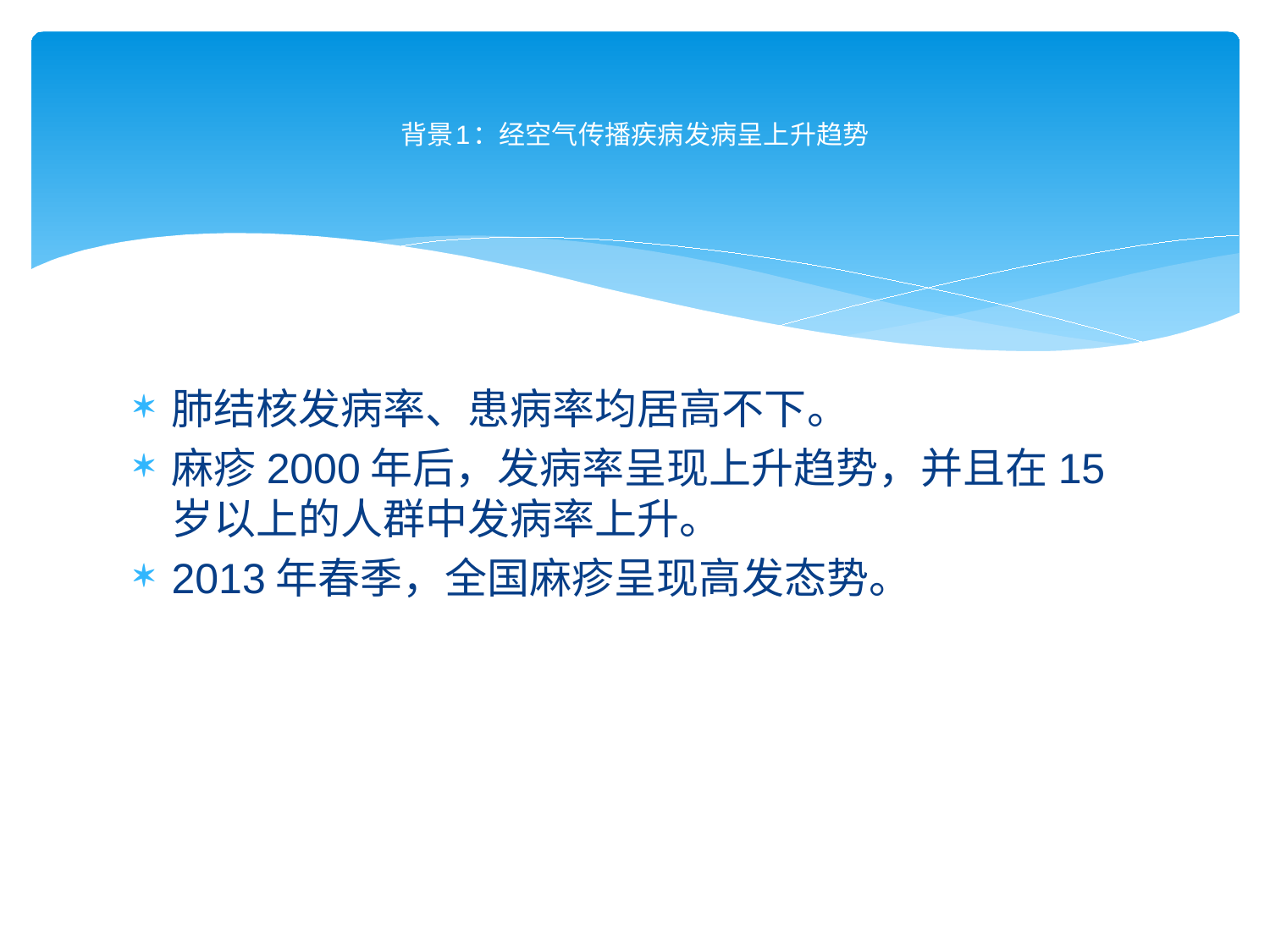

# 背景1：经空气传播疾病发病呈上升趋势
肺结核发病率、患病率均居高不下。
麻疹2000年后，发病率呈现上升趋势，并且在15岁以上的人群中发病率上升。
2013年春季，全国麻疹呈现高发态势。